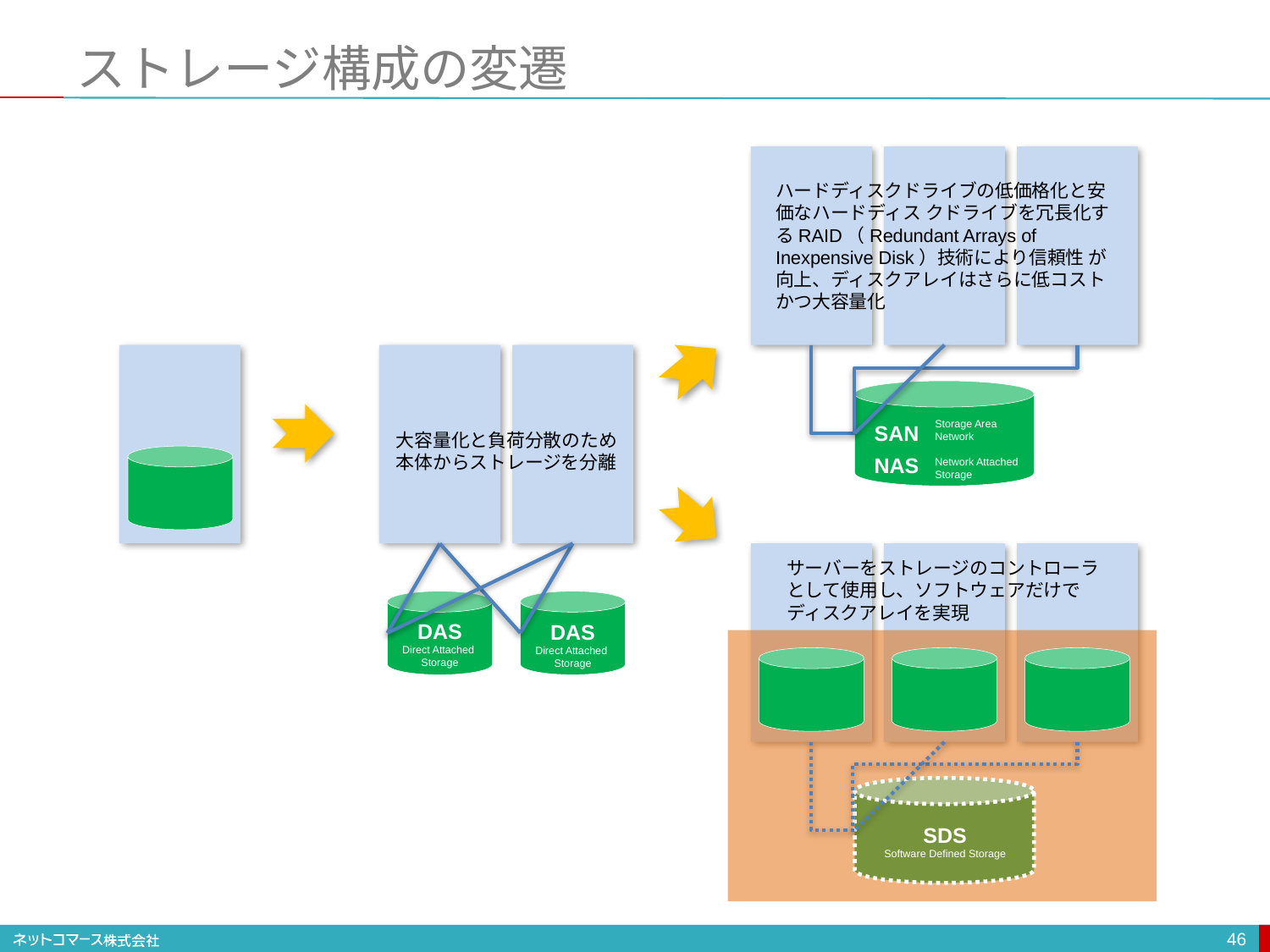

# ストレージ構成の変遷

ハードディスクドライブの低価格化と安価なハードディス クドライブを冗長化するRAID（Redundant Arrays of Inexpensive Disk）技術により信頼性 が向上、ディスクアレイはさらに低コストかつ大容量化

Storage Area
Network

Network Attached
Storage
SAN

NAS
大容量化と負荷分散のため
本体からストレージを分離

サーバーをストレージのコントローラとして使用し、ソフトウェアだけでディスクアレイを実現

DAS
Direct Attached
Storage
DAS
Direct Attached
Storage

SDS
Software Defined Storage
46